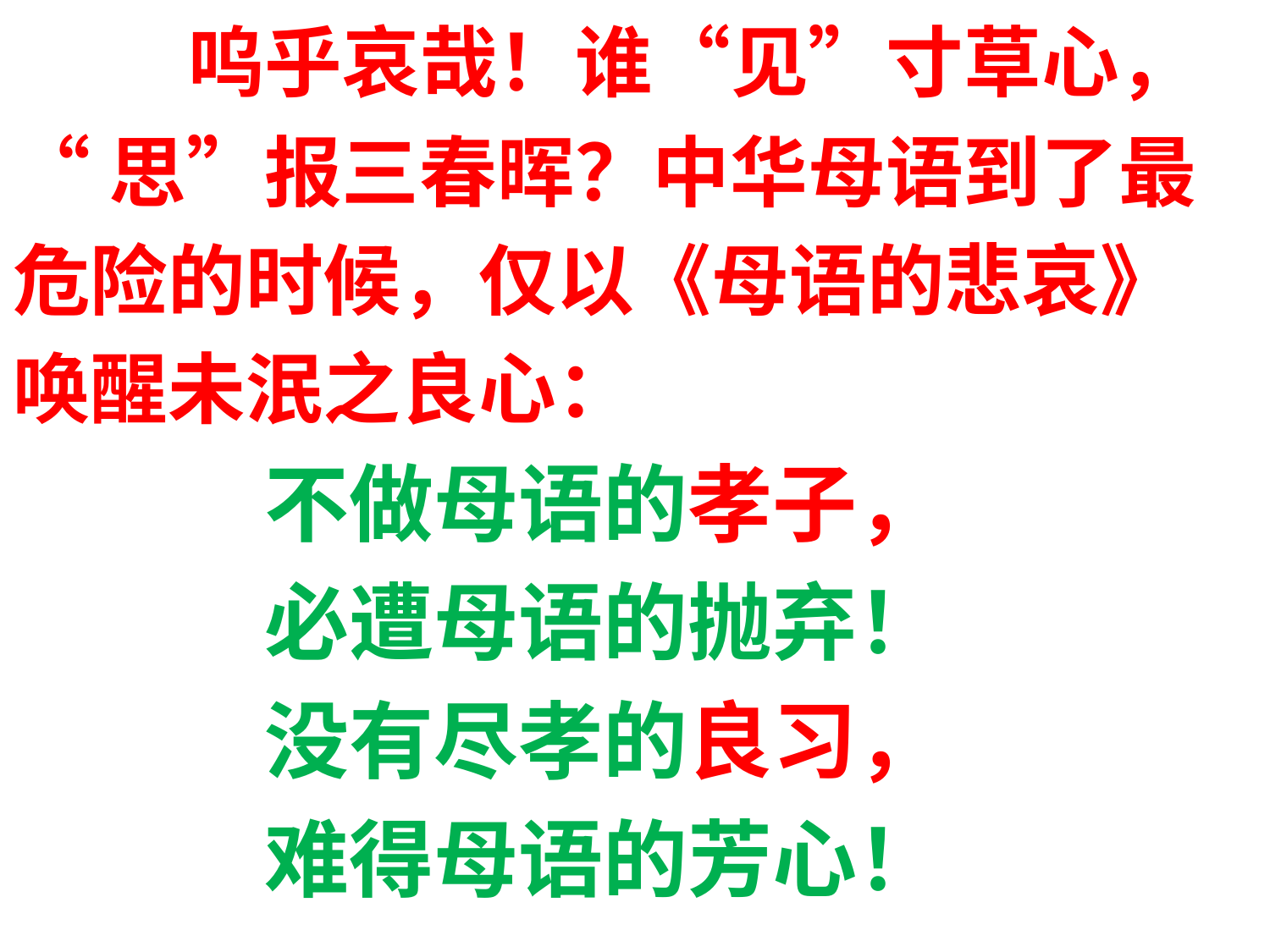

呜乎哀哉！谁“见”寸草心，
“思”报三春晖？中华母语到了最
危险的时候，仅以《母语的悲哀》
唤醒未泯之良心：
            不做母语的孝子，
            必遭母语的抛弃！
            没有尽孝的良习，
            难得母语的芳心！